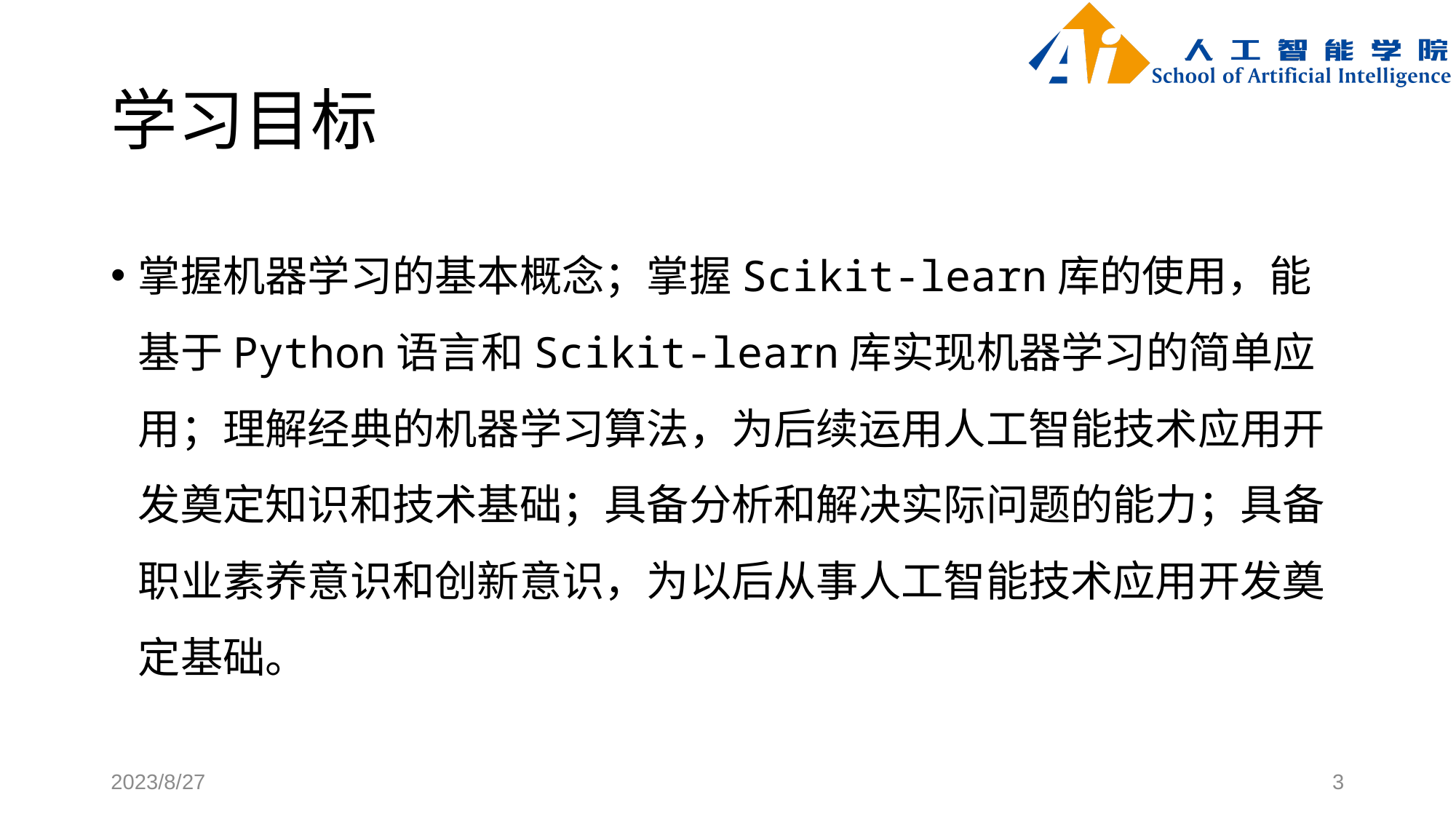

# 学习目标
掌握机器学习的基本概念；掌握Scikit-learn库的使用，能基于Python语言和Scikit-learn库实现机器学习的简单应用；理解经典的机器学习算法，为后续运用人工智能技术应用开发奠定知识和技术基础；具备分析和解决实际问题的能力；具备职业素养意识和创新意识，为以后从事人工智能技术应用开发奠定基础。
2023/8/27
3